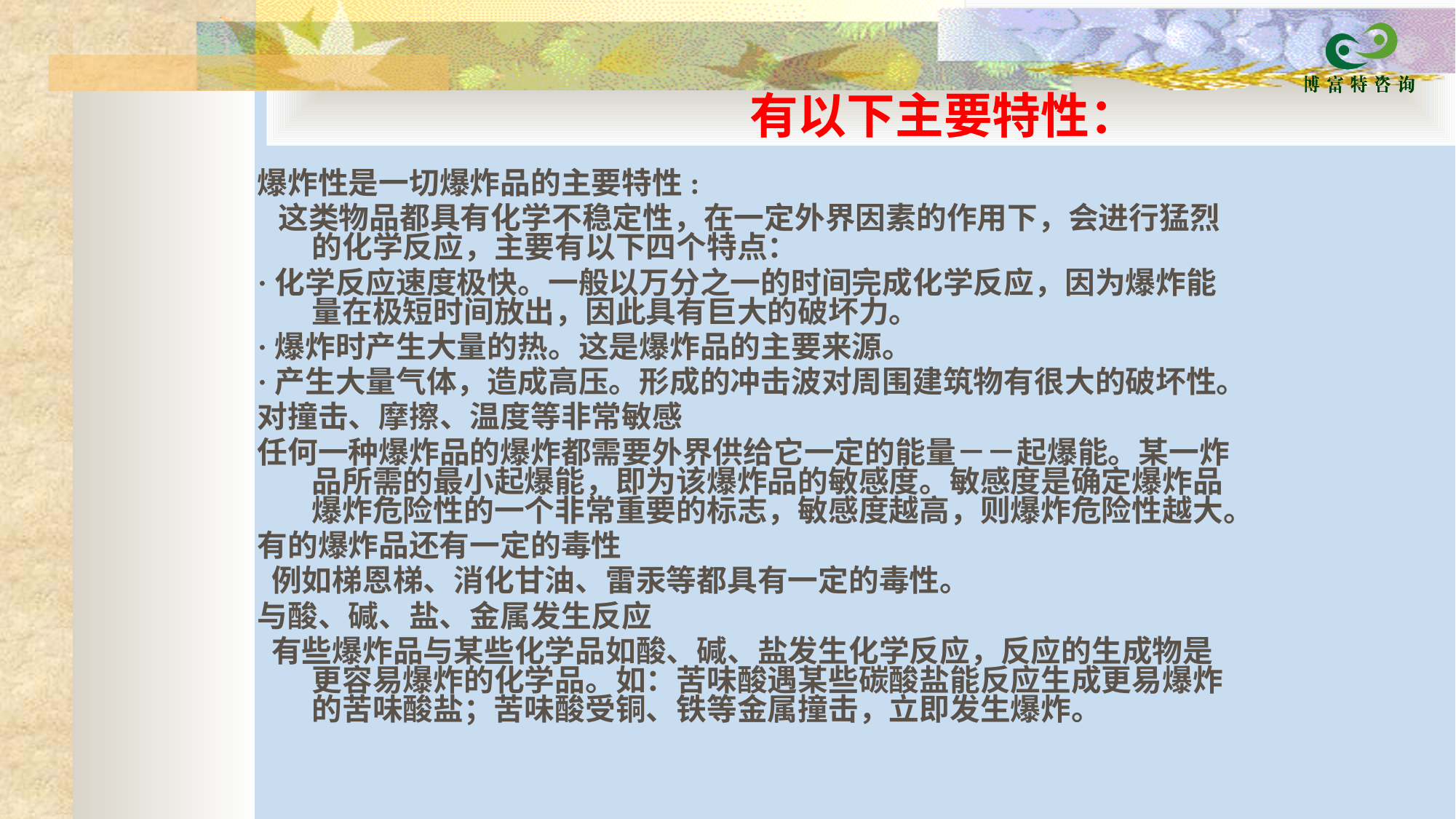

有以下主要特性：
爆炸性是一切爆炸品的主要特性:
  这类物品都具有化学不稳定性，在一定外界因素的作用下，会进行猛烈的化学反应，主要有以下四个特点：
·化学反应速度极快。一般以万分之一的时间完成化学反应，因为爆炸能量在极短时间放出，因此具有巨大的破坏力。
·爆炸时产生大量的热。这是爆炸品的主要来源。
·产生大量气体，造成高压。形成的冲击波对周围建筑物有很大的破坏性。
对撞击、摩擦、温度等非常敏感
任何一种爆炸品的爆炸都需要外界供给它一定的能量－－起爆能。某一炸品所需的最小起爆能，即为该爆炸品的敏感度。敏感度是确定爆炸品爆炸危险性的一个非常重要的标志，敏感度越高，则爆炸危险性越大。
有的爆炸品还有一定的毒性
 例如梯恩梯、消化甘油、雷汞等都具有一定的毒性。
与酸、碱、盐、金属发生反应
 有些爆炸品与某些化学品如酸、碱、盐发生化学反应，反应的生成物是更容易爆炸的化学品。如：苦味酸遇某些碳酸盐能反应生成更易爆炸的苦味酸盐；苦味酸受铜、铁等金属撞击，立即发生爆炸。